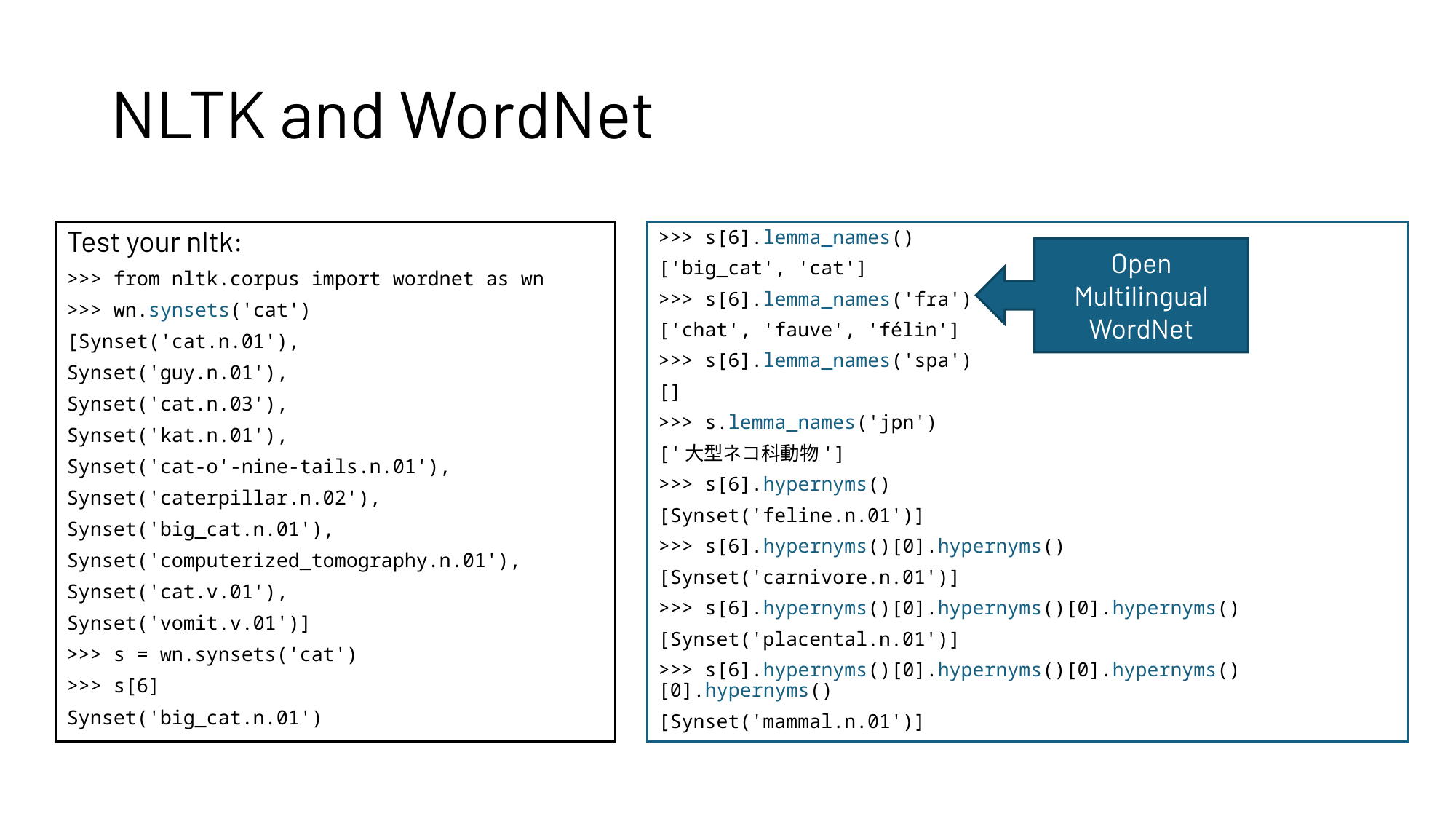

# NLTK and WordNet
Test your nltk:
>>> from nltk.corpus import wordnet as wn
>>> wn.synsets('cat')
[Synset('cat.n.01'),
Synset('guy.n.01'),
Synset('cat.n.03'),
Synset('kat.n.01'),
Synset('cat-o'-nine-tails.n.01'),
Synset('caterpillar.n.02'),
Synset('big_cat.n.01'),
Synset('computerized_tomography.n.01'),
Synset('cat.v.01'),
Synset('vomit.v.01')]
>>> s = wn.synsets('cat')
>>> s[6]
Synset('big_cat.n.01')
>>> s[6].lemma_names()
['big_cat', 'cat']
>>> s[6].lemma_names('fra')
['chat', 'fauve', 'félin']
>>> s[6].lemma_names('spa')
[]
>>> s.lemma_names('jpn')
['大型ネコ科動物']
>>> s[6].hypernyms()
[Synset('feline.n.01')]
>>> s[6].hypernyms()[0].hypernyms()
[Synset('carnivore.n.01')]
>>> s[6].hypernyms()[0].hypernyms()[0].hypernyms()
[Synset('placental.n.01')]
>>> s[6].hypernyms()[0].hypernyms()[0].hypernyms()[0].hypernyms()
[Synset('mammal.n.01')]

Open Multilingual WordNet